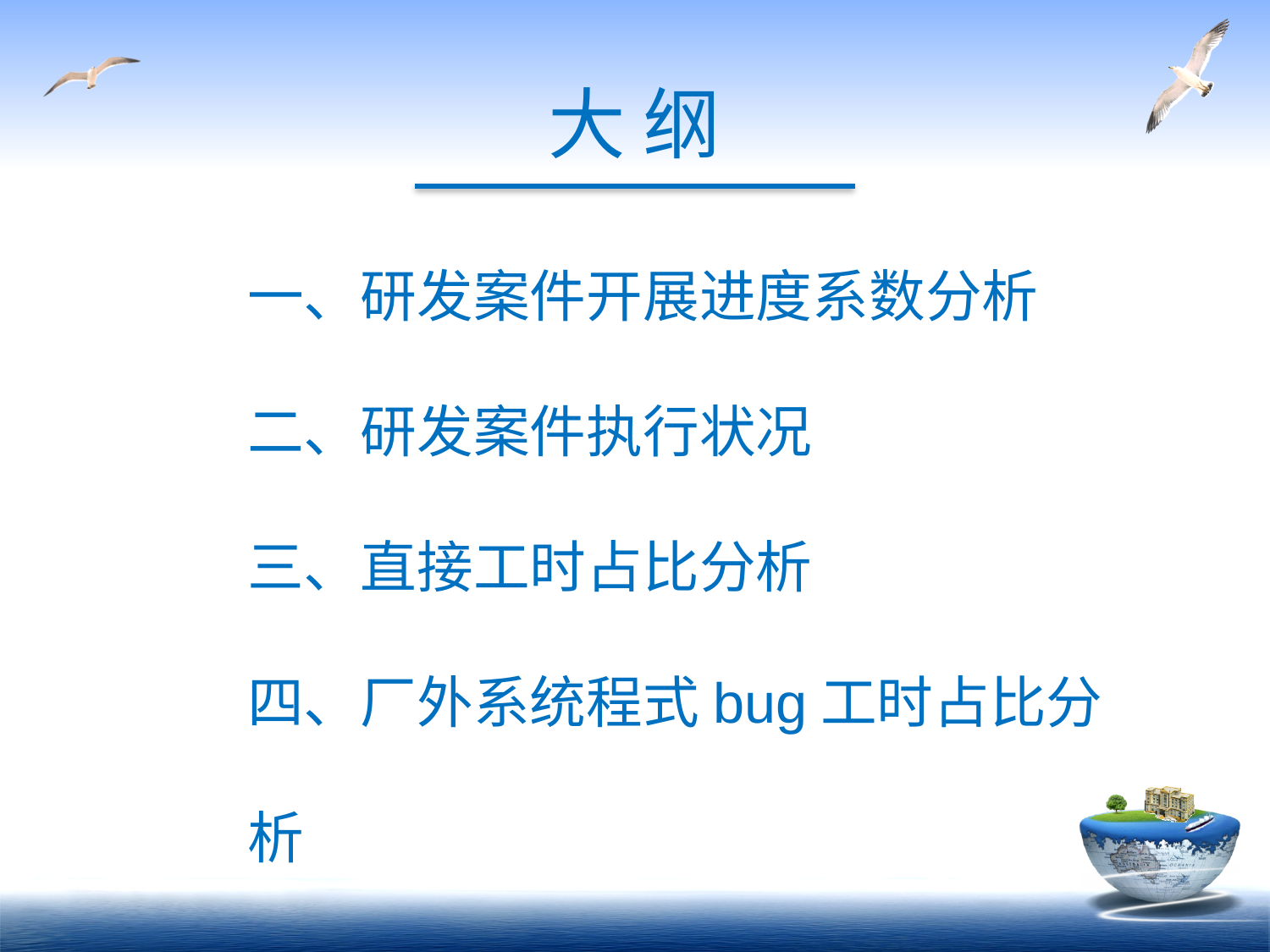

# 大 纲
一、研发案件开展进度系数分析
二、研发案件执行状况
三、直接工时占比分析
四、厂外系统程式bug工时占比分析